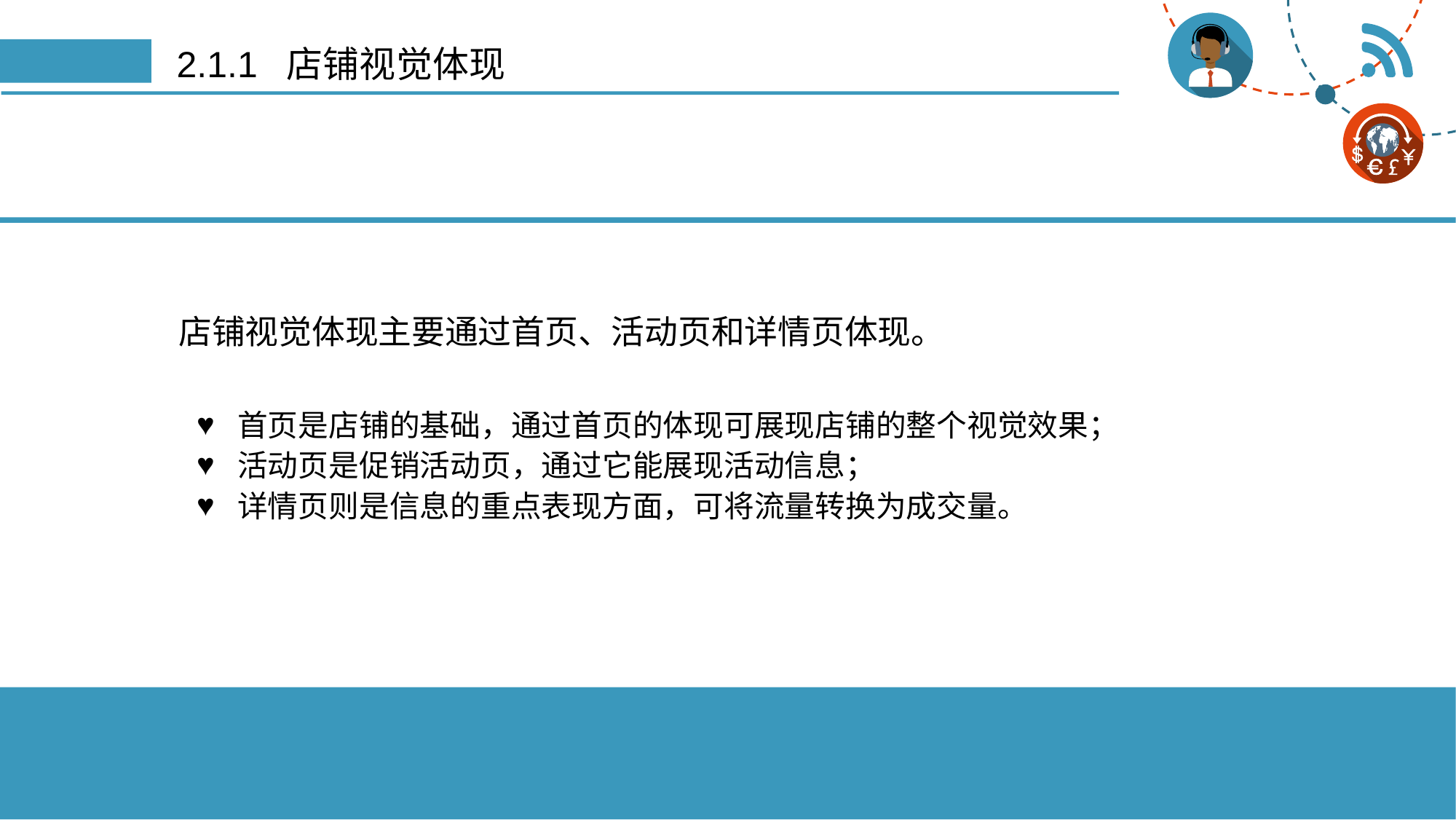

# 2.1.1  店铺视觉体现

店铺视觉体现主要通过首页、活动页和详情页体现。

首页是店铺的基础，通过首页的体现可展现店铺的整个视觉效果；
活动页是促销活动页，通过它能展现活动信息；
详情页则是信息的重点表现方面，可将流量转换为成交量。